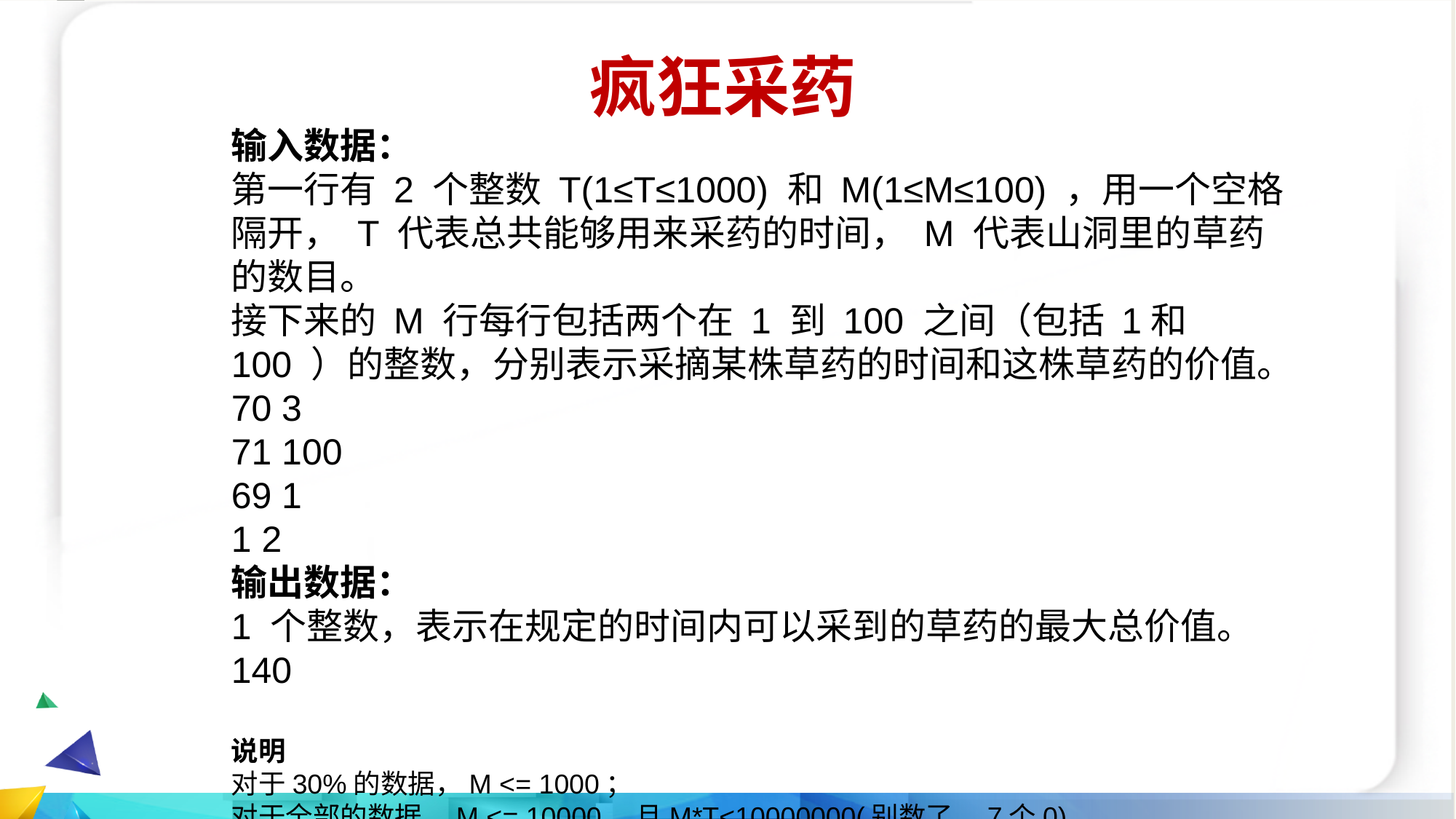

疯狂采药
输入数据：
第一行有 2 个整数 T(1≤T≤1000) 和 M(1≤M≤100) ，用一个空格隔开， T 代表总共能够用来采药的时间， M 代表山洞里的草药的数目。
接下来的 M 行每行包括两个在 1 到 100 之间（包括 1和 100 ）的整数，分别表示采摘某株草药的时间和这株草药的价值。
70 3
71 100
69 1
1 2
输出数据：
1 个整数，表示在规定的时间内可以采到的草药的最大总价值。
140

说明
对于30%的数据，M <= 1000；
对于全部的数据，M <= 10000，且M*T<10000000(别数了，7个0)。